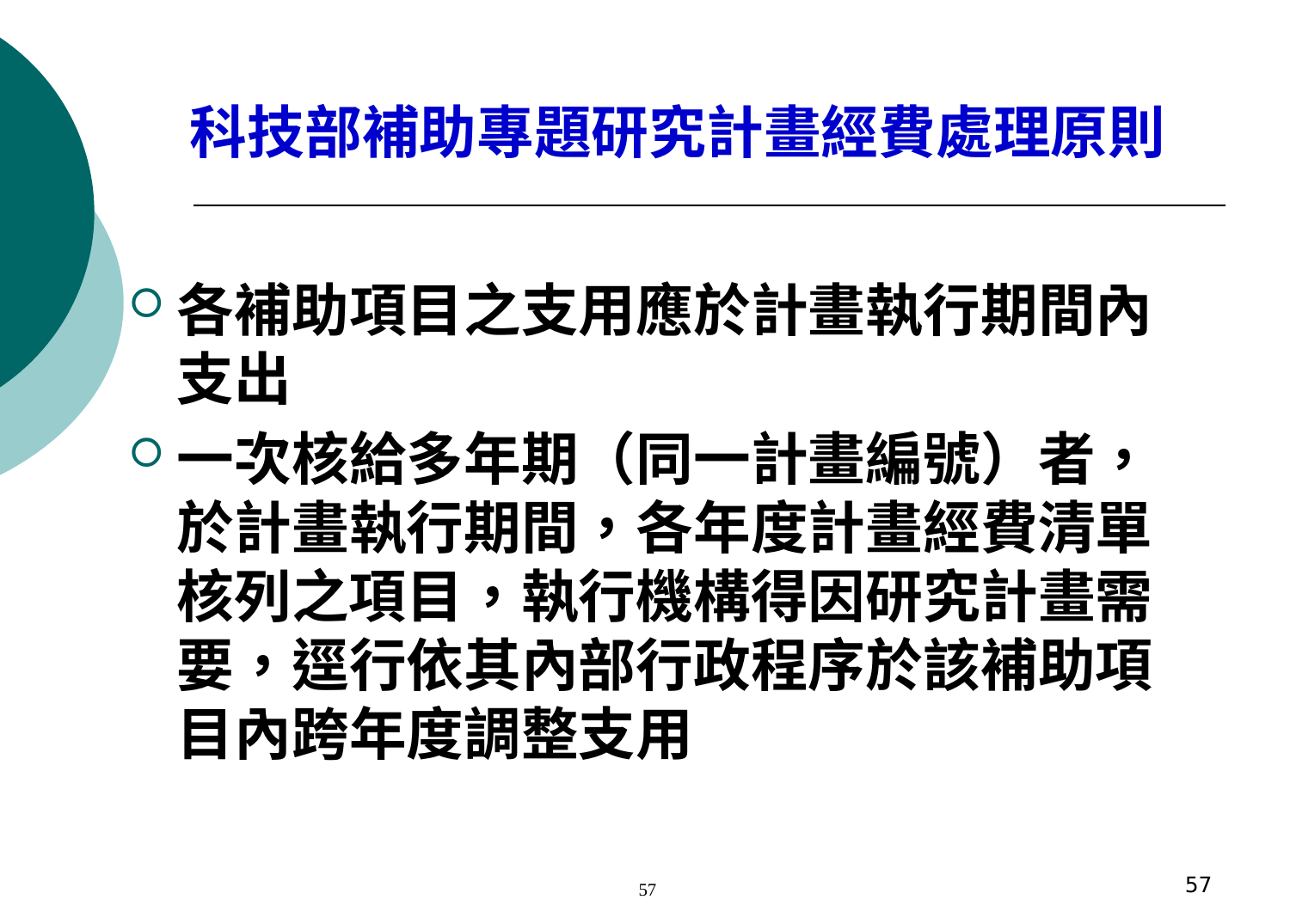

科技部補助專題研究計畫經費處理原則

各補助項目之支用應於計畫執行期間內支出
一次核給多年期（同一計畫編號）者，於計畫執行期間，各年度計畫經費清單核列之項目，執行機構得因研究計畫需要，逕行依其內部行政程序於該補助項目內跨年度調整支用

57
57